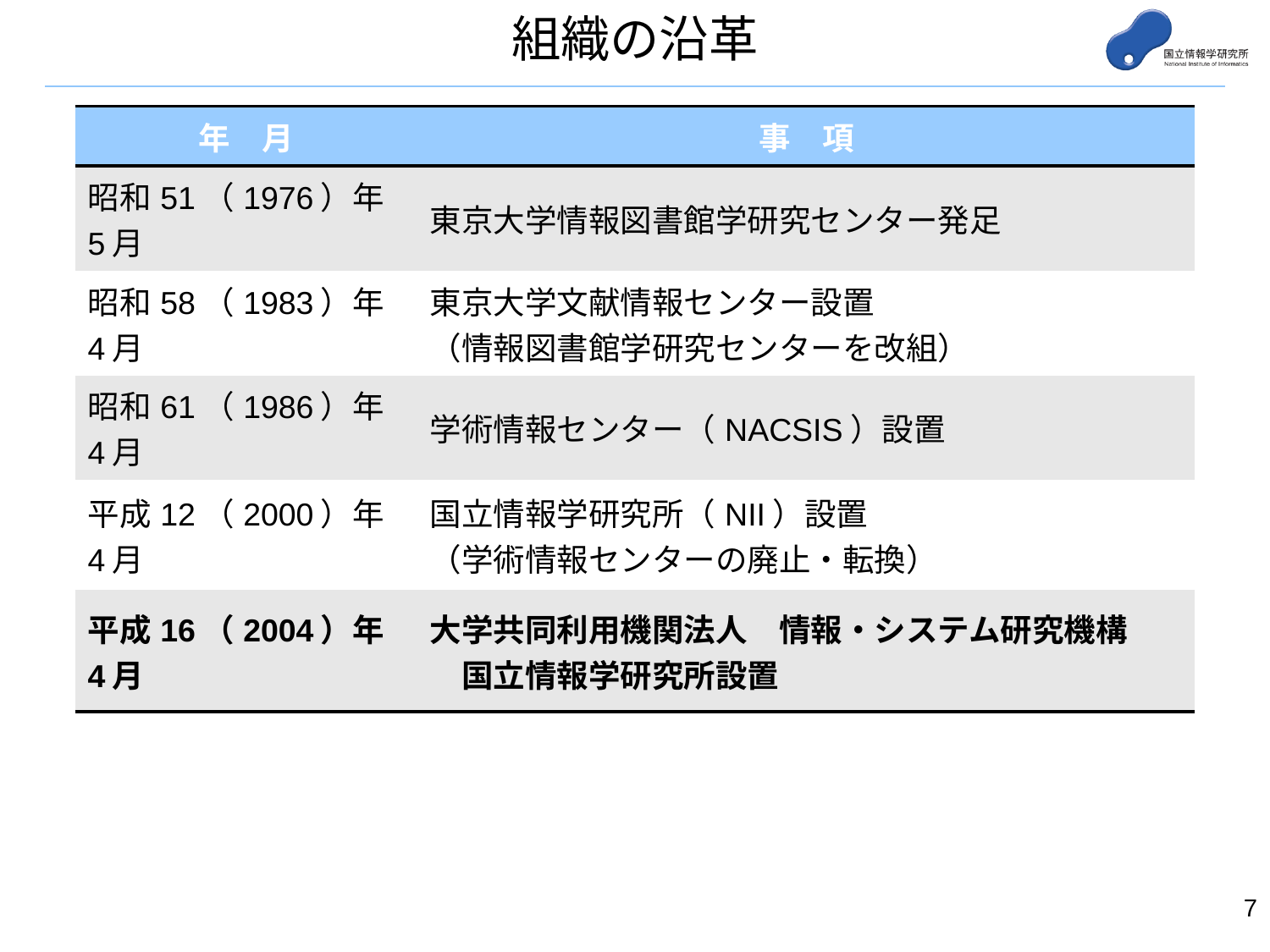

# 組織の沿革
| 年　月 | 事　項 |
| --- | --- |
| 昭和51（1976）年5月 | 東京大学情報図書館学研究センター発足 |
| 昭和58（1983）年4月 | 東京大学文献情報センター設置 （情報図書館学研究センターを改組） |
| 昭和61（1986）年4月 | 学術情報センター（NACSIS）設置 |
| 平成12（2000）年4月 | 国立情報学研究所（NII）設置 （学術情報センターの廃止・転換） |
| 平成16（2004）年4月 | 大学共同利用機関法人　情報・システム研究機構 　国立情報学研究所設置 |
7